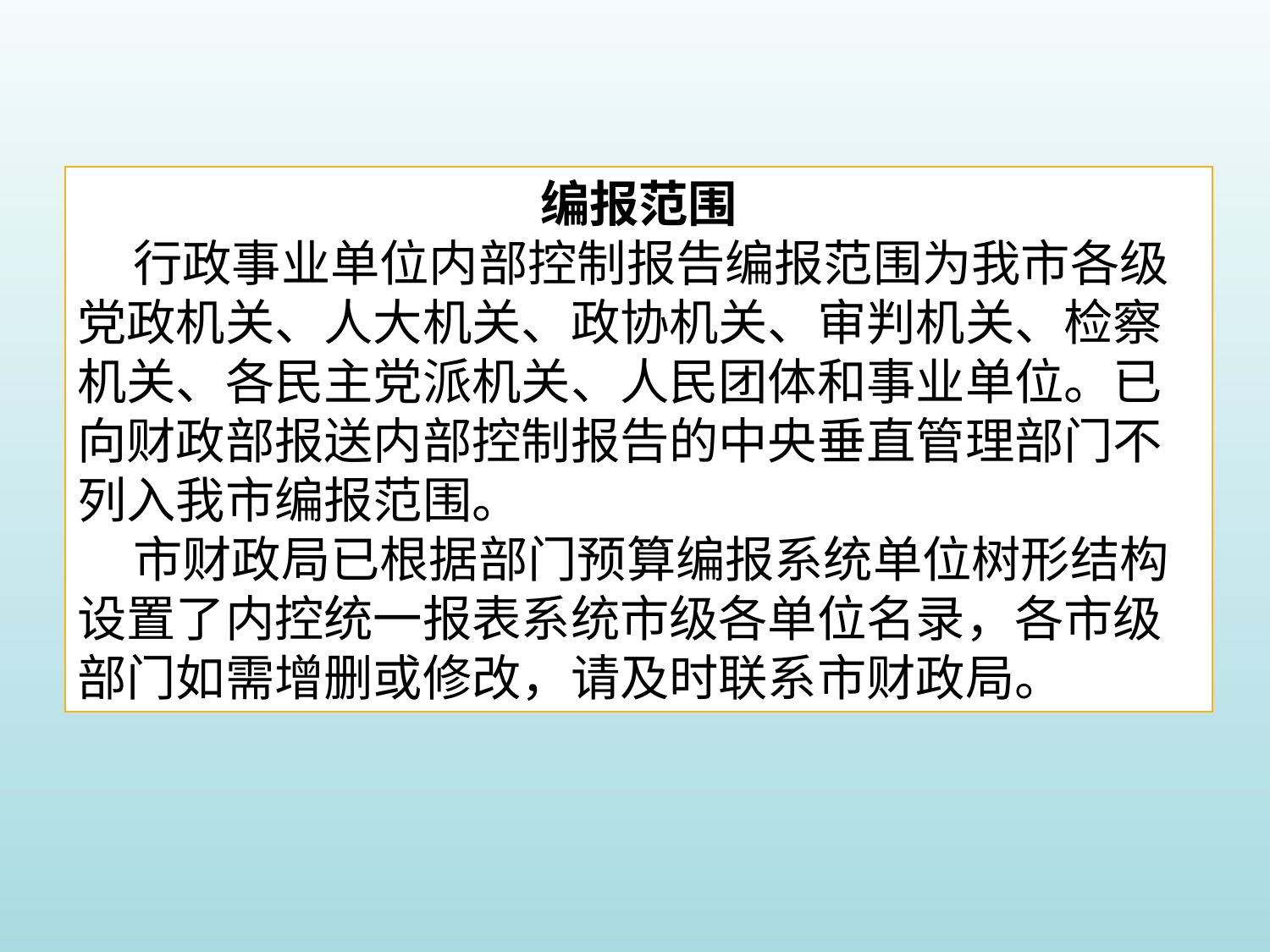

编报范围
    行政事业单位内部控制报告编报范围为我市各级党政机关、人大机关、政协机关、审判机关、检察机关、各民主党派机关、人民团体和事业单位。已向财政部报送内部控制报告的中央垂直管理部门不列入我市编报范围。
    市财政局已根据部门预算编报系统单位树形结构设置了内控统一报表系统市级各单位名录，各市级部门如需增删或修改，请及时联系市财政局。